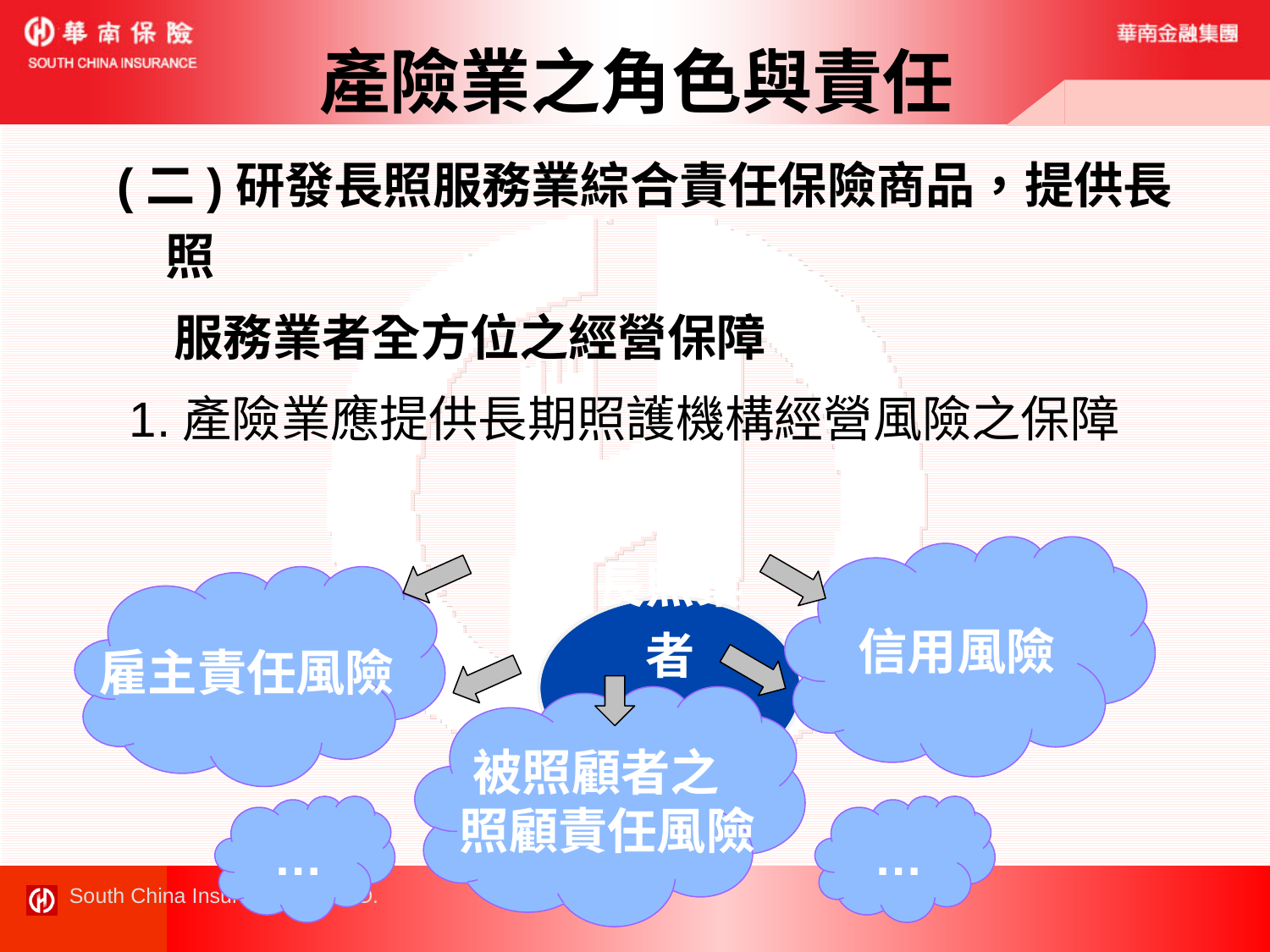

# 產險業之角色與責任
(二)研發長照服務業綜合責任保險商品，提供長照
    服務業者全方位之經營保障
 1.產險業應提供長期照護機構經營風險之保障

長照業者
經營風險
信用風險

雇主責任風險

被照顧者之
 照顧責任風險
…
…
9